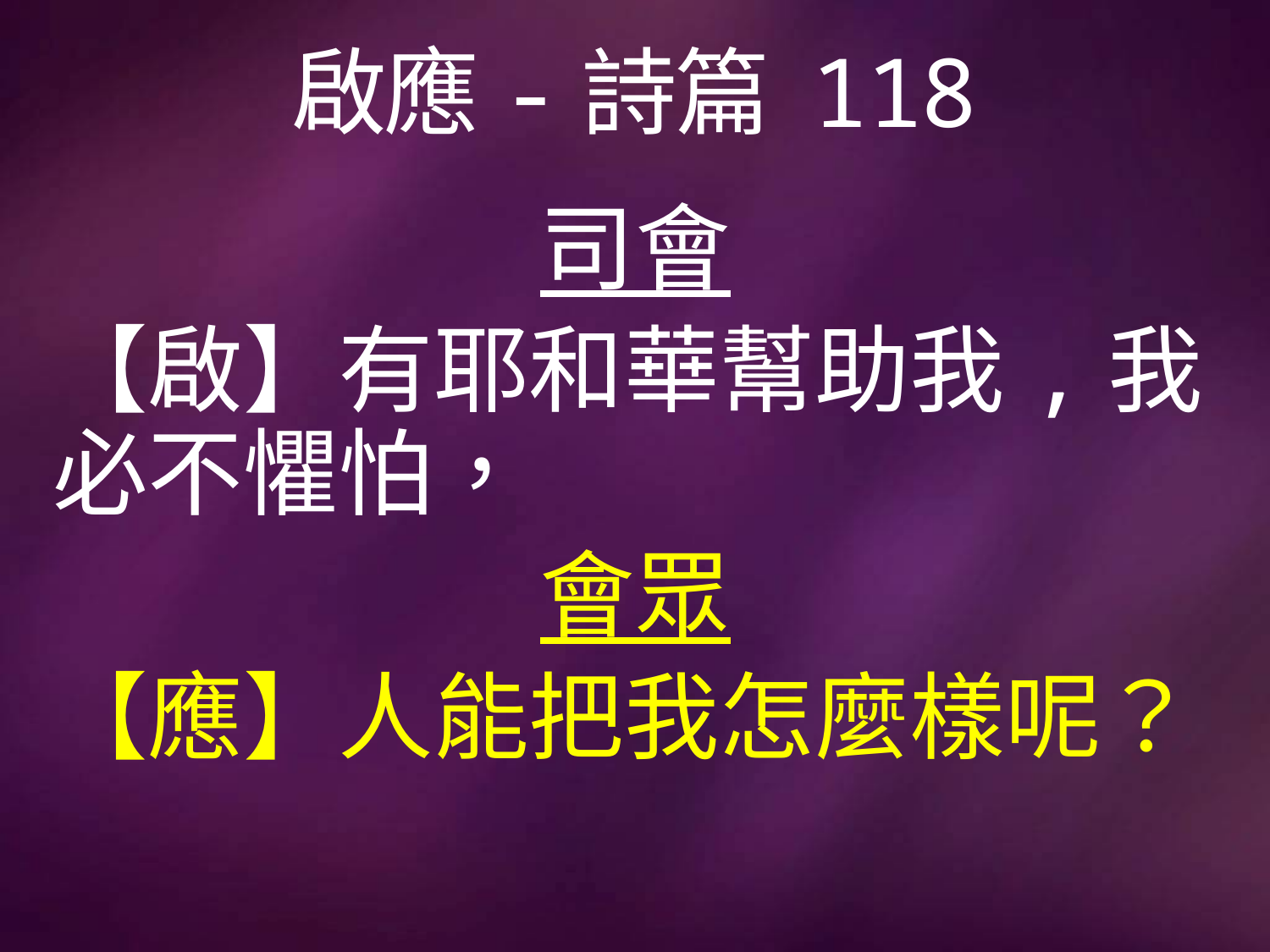

# 啟應-詩篇 118
司會
【啟】有耶和華幫助我,我必不懼怕，
會眾
【應】人能把我怎麼樣呢？